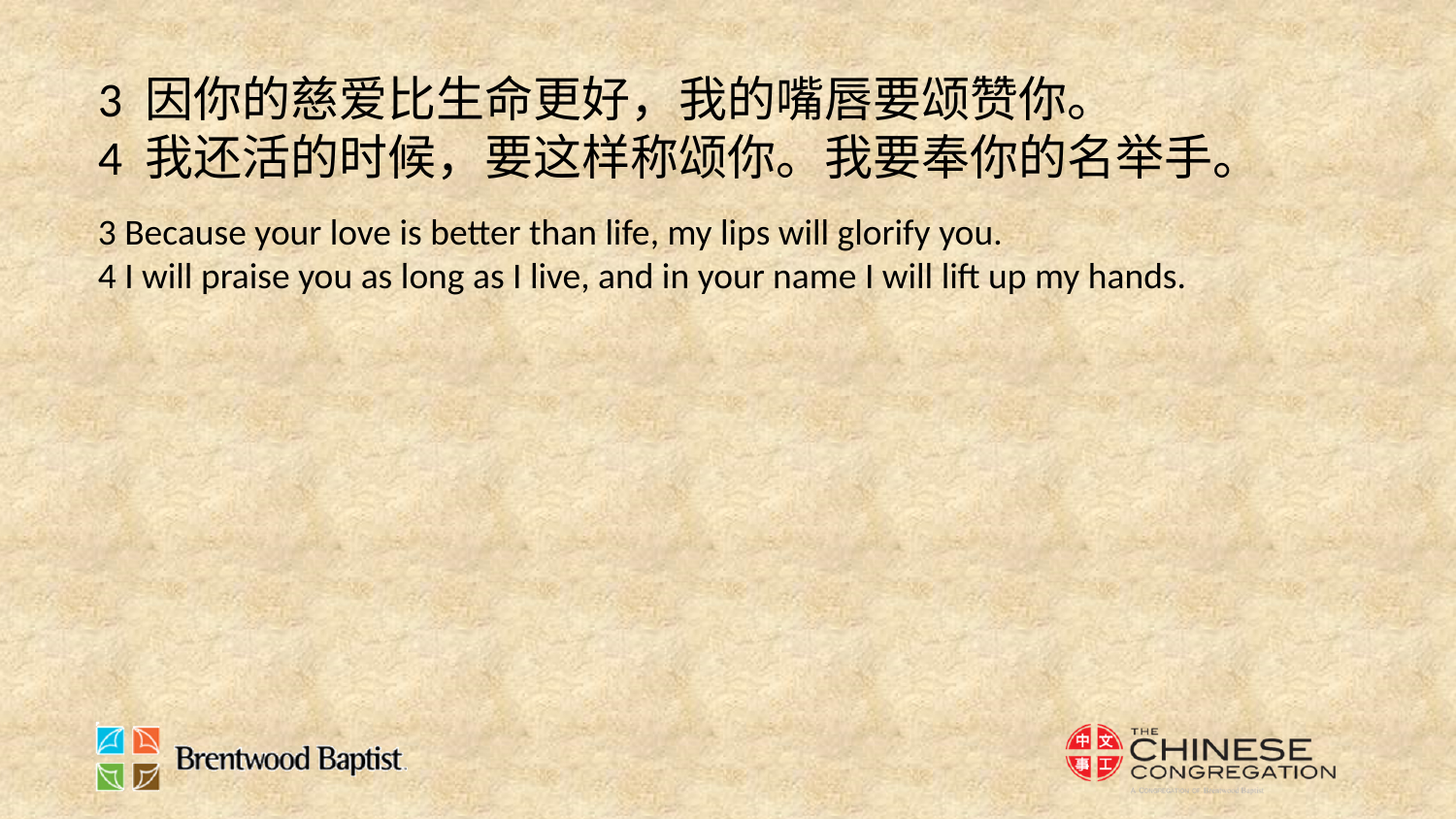

3 因你的慈爱比生命更好，我的嘴唇要颂赞你。
4 我还活的时候，要这样称颂你。我要奉你的名举手。

3 Because your love is better than life, my lips will glorify you.
4 I will praise you as long as I live, and in your name I will lift up my hands.